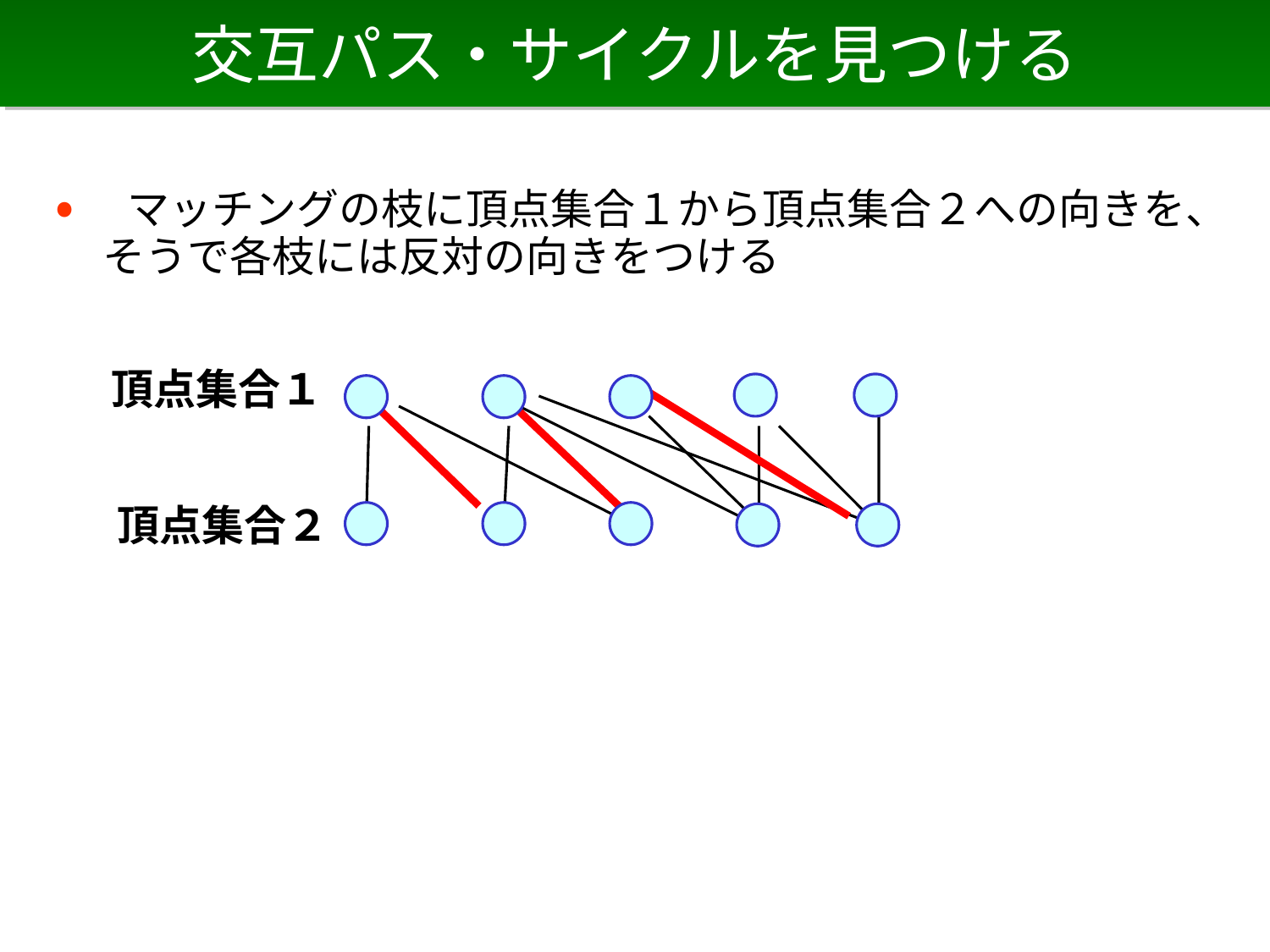

# 交互パス・サイクルを見つける
• マッチングの枝に頂点集合１から頂点集合２への向きを、そうで各枝には反対の向きをつける

頂点集合１

頂点集合２